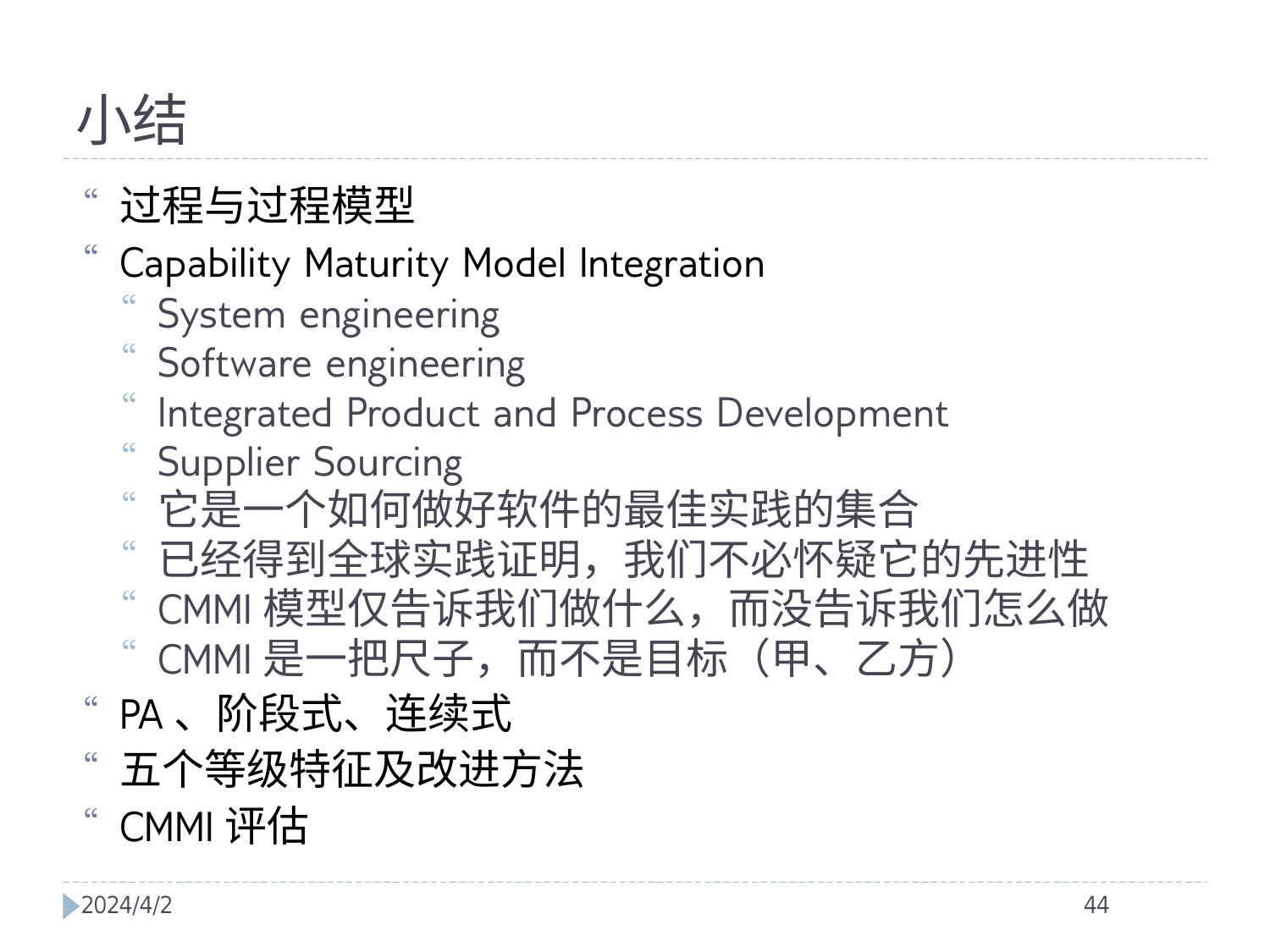

小结
过程与过程模型
Capability Maturity Model Integration
System engineering
Software engineering
Integrated Product and Process Development
Supplier Sourcing
它是一个如何做好软件的最佳实践的集合
已经得到全球实践证明，我们不必怀疑它的先进性
CMMI模型仅告诉我们做什么，而没告诉我们怎么做
CMMI是一把尺子，而不是目标（甲、乙方）
PA、阶段式、连续式
五个等级特征及改进方法
CMMI评估
2024/4/2
44